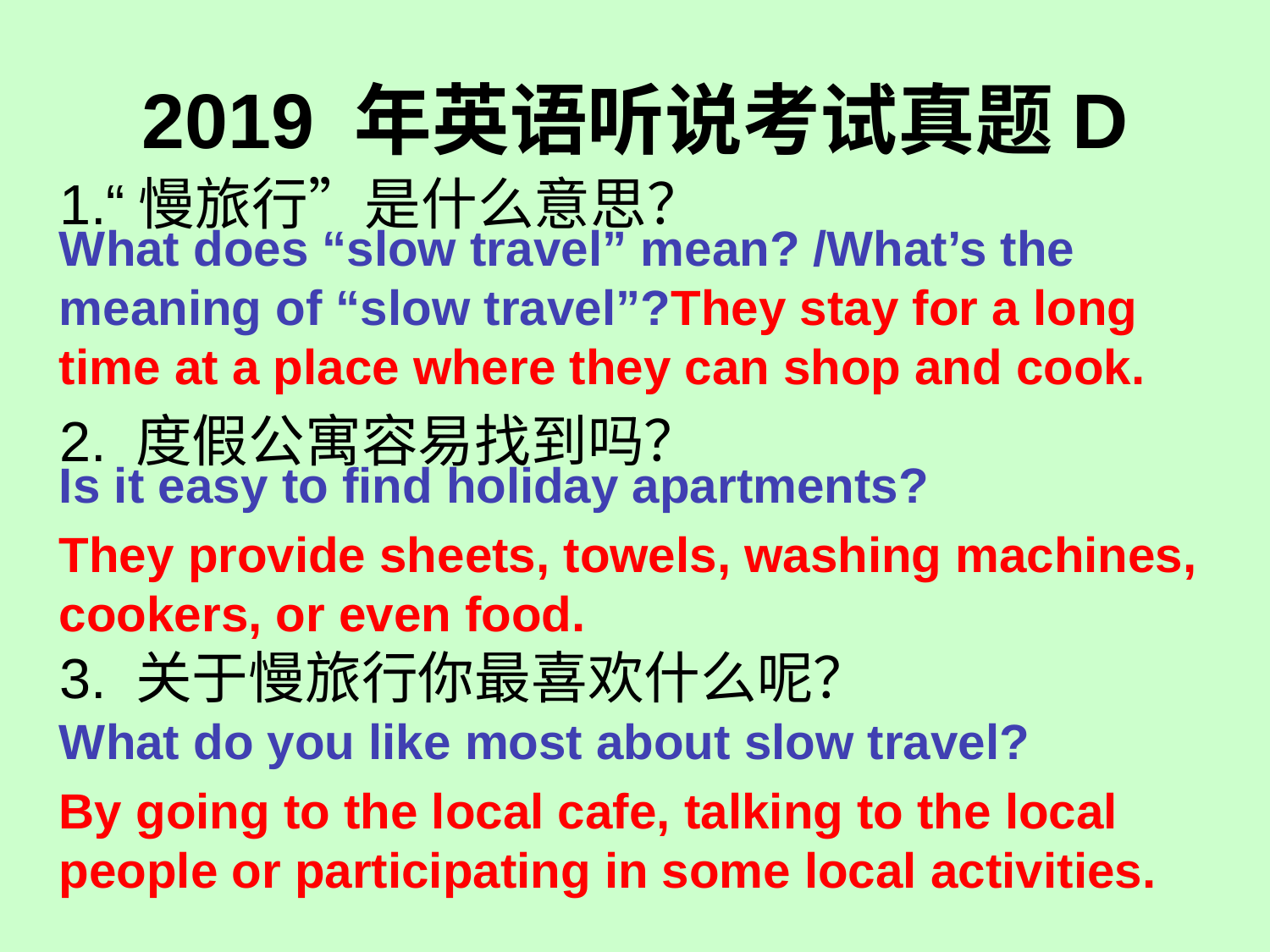

# 2019 年英语听说考试真题D
1.“慢旅行”是什么意思？

2. 度假公寓容易找到吗？

3. 关于慢旅行你最喜欢什么呢？

What does “slow travel” mean? /What’s the meaning of “slow travel”?They stay for a long time at a place where they can shop and cook.

Is it easy to find holiday apartments?
They provide sheets, towels, washing machines, cookers, or even food.

What do you like most about slow travel?
By going to the local cafe, talking to the local people or participating in some local activities.